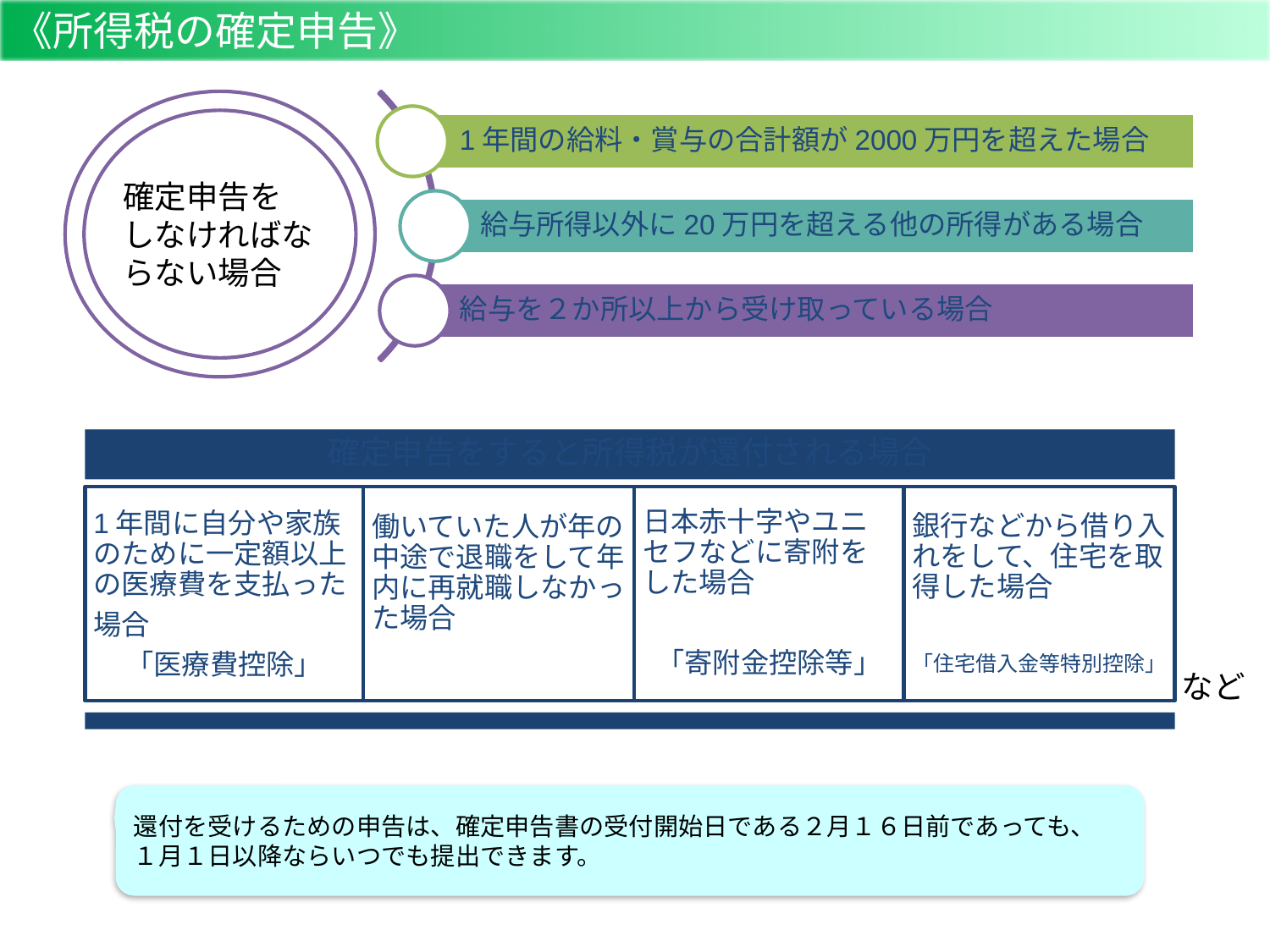

《所得税の確定申告》
1年間の給料・賞与の合計額が2000万円を超えた場合
給与所得以外に20万円を超える他の所得がある場合
給与を２か所以上から受け取っている場合
確定申告を
しなければならない場合
確定申告をすると所得税が還付される場合

1年間に自分や家族のために一定額以上の医療費を支払った
場合
「医療費控除」

働いていた人が年の中途で退職をして年内に再就職しなかった場合

日本赤十字やユニセフなどに寄附をした場合

「寄附金控除等」
銀行などから借り入れをして、住宅を取得した場合

「住宅借入金等特別控除」
など
還付を受けるための申告は、確定申告書の受付開始日である２月１６日前であっても、
１月１日以降ならいつでも提出できます。